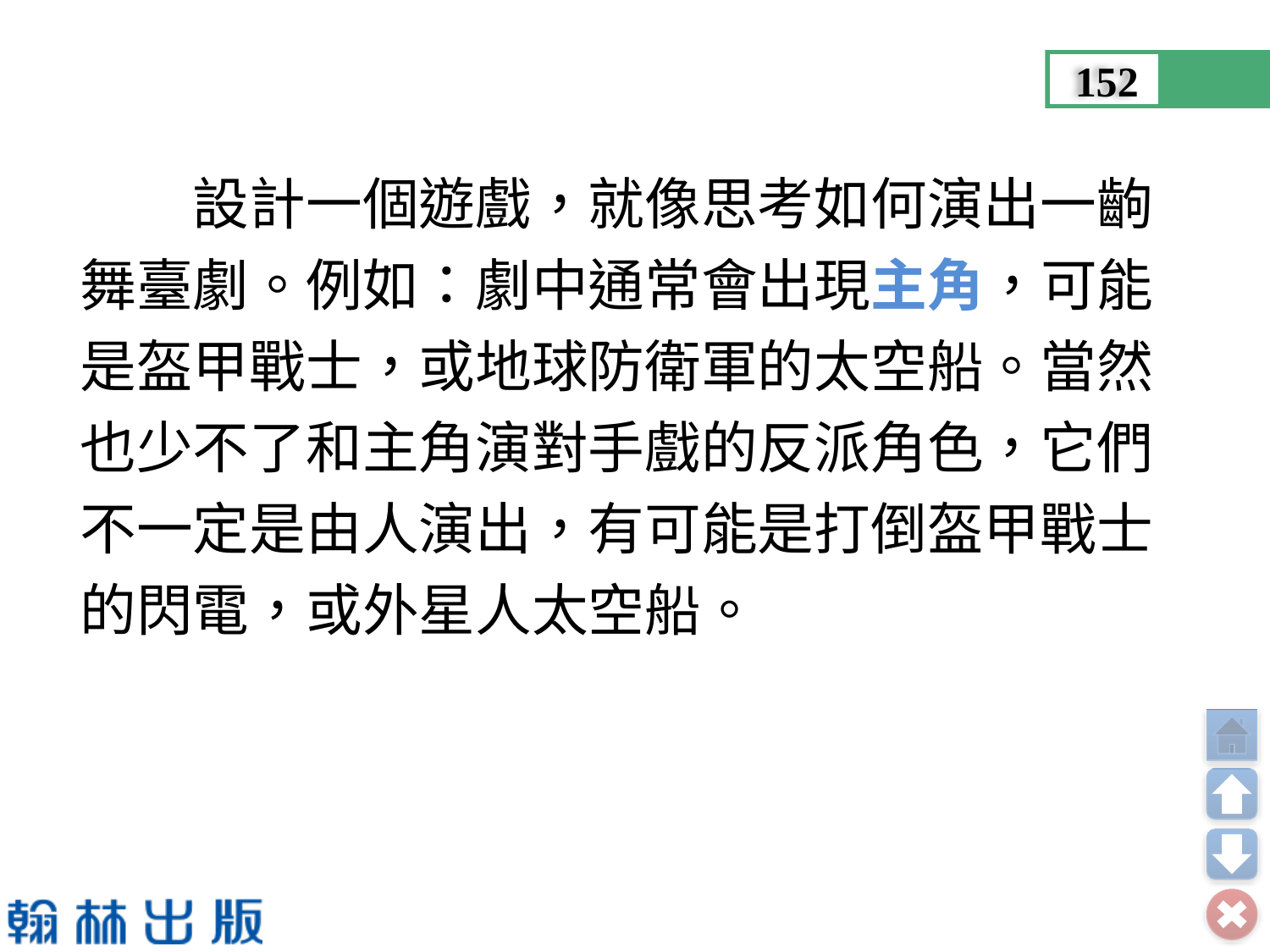

152
　　設計一個遊戲，就像思考如何演出一齣舞臺劇。例如：劇中通常會出現主角，可能是盔甲戰士，或地球防衛軍的太空船。當然也少不了和主角演對手戲的反派角色，它們不一定是由人演出，有可能是打倒盔甲戰士的閃電，或外星人太空船。